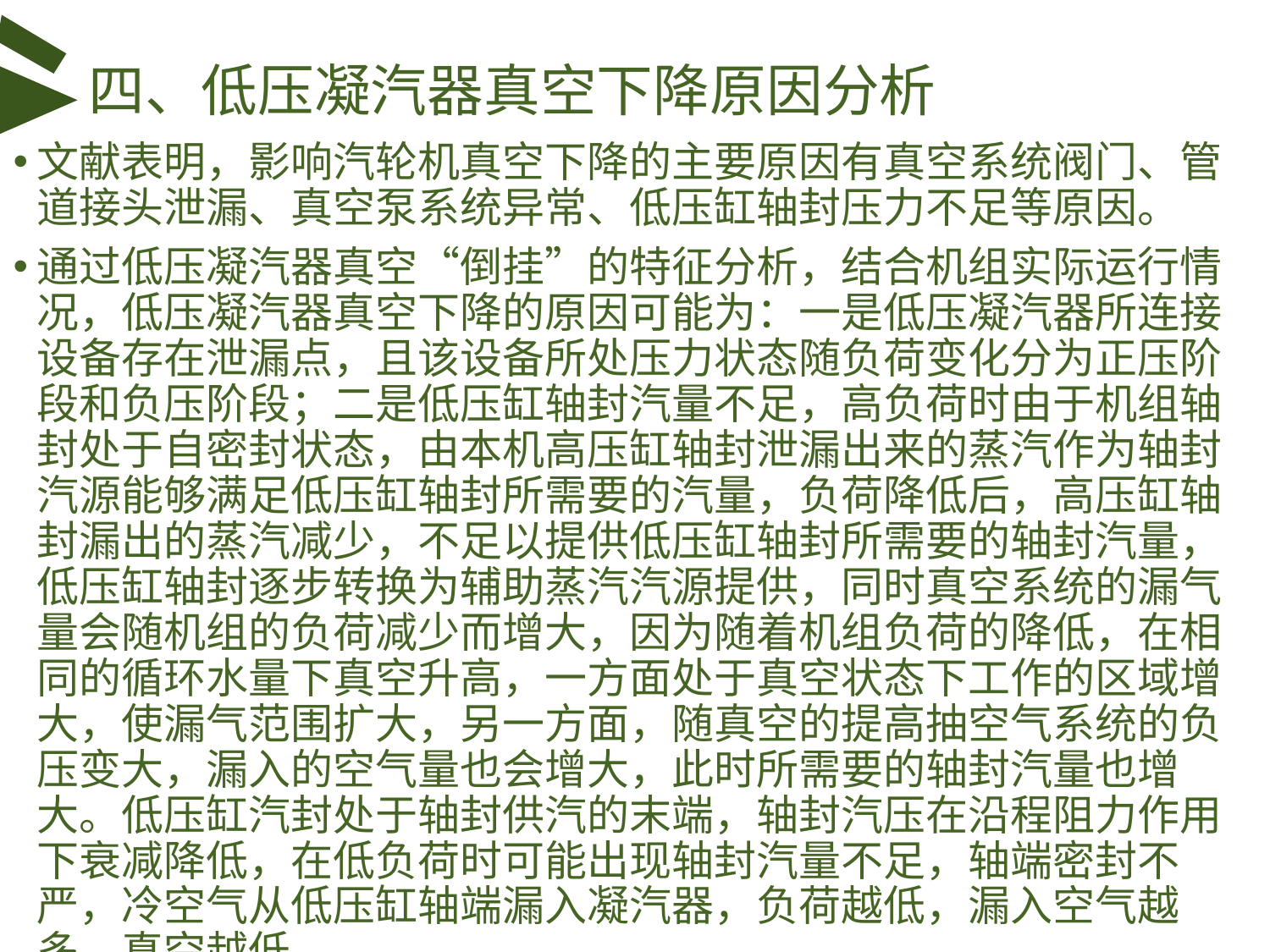

# 四、低压凝汽器真空下降原因分析
文献表明，影响汽轮机真空下降的主要原因有真空系统阀门、管道接头泄漏、真空泵系统异常、低压缸轴封压力不足等原因。
通过低压凝汽器真空“倒挂”的特征分析，结合机组实际运行情况，低压凝汽器真空下降的原因可能为：一是低压凝汽器所连接设备存在泄漏点，且该设备所处压力状态随负荷变化分为正压阶段和负压阶段；二是低压缸轴封汽量不足，高负荷时由于机组轴封处于自密封状态，由本机高压缸轴封泄漏出来的蒸汽作为轴封汽源能够满足低压缸轴封所需要的汽量，负荷降低后，高压缸轴封漏出的蒸汽减少，不足以提供低压缸轴封所需要的轴封汽量，低压缸轴封逐步转换为辅助蒸汽汽源提供，同时真空系统的漏气量会随机组的负荷减少而增大，因为随着机组负荷的降低，在相同的循环水量下真空升高，一方面处于真空状态下工作的区域增大，使漏气范围扩大，另一方面，随真空的提高抽空气系统的负压变大，漏入的空气量也会增大，此时所需要的轴封汽量也增大。低压缸汽封处于轴封供汽的末端，轴封汽压在沿程阻力作用下衰减降低，在低负荷时可能出现轴封汽量不足，轴端密封不严，冷空气从低压缸轴端漏入凝汽器，负荷越低，漏入空气越多，真空越低。